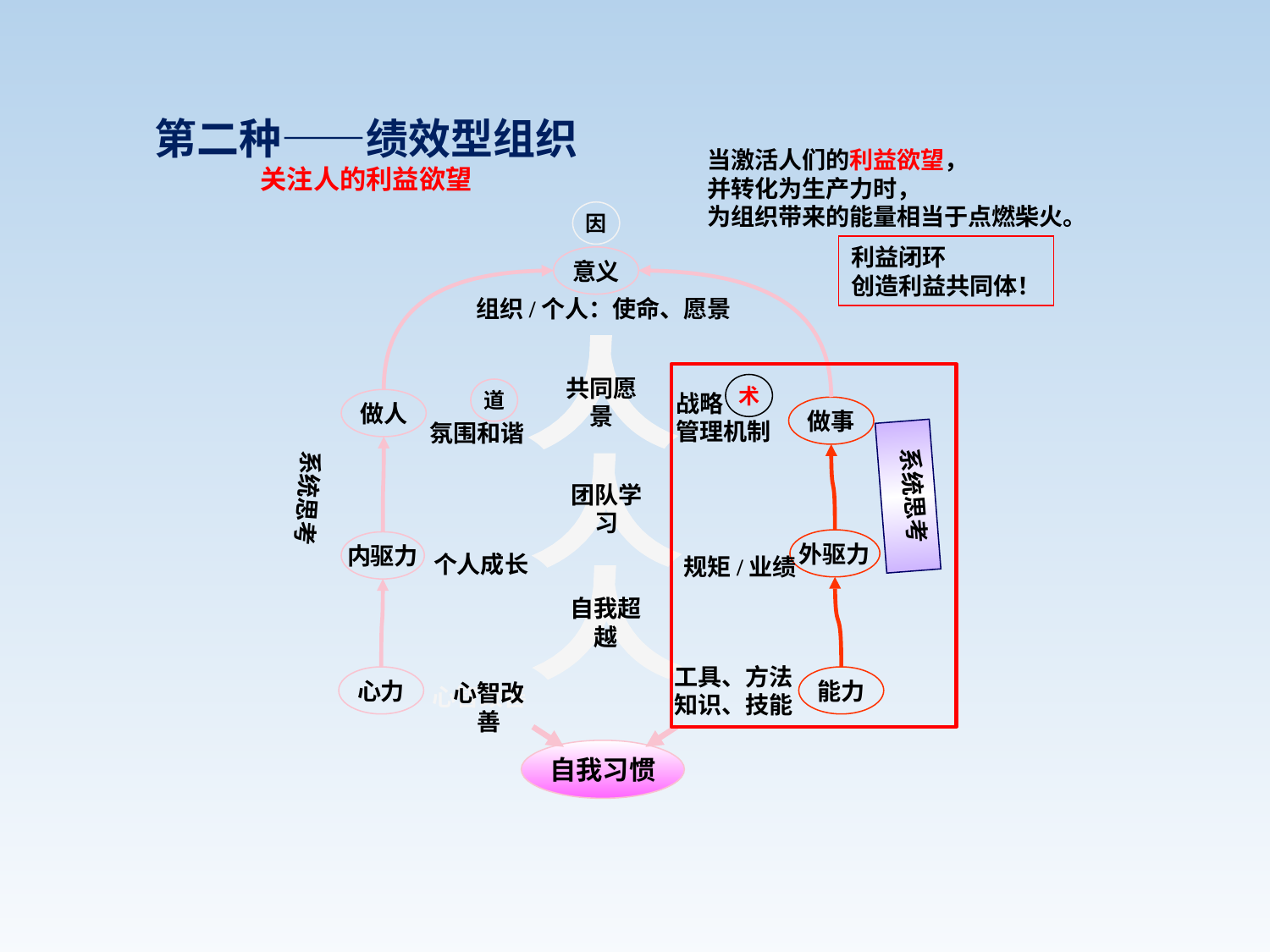

第二种——绩效型组织
关注人的利益欲望
当激活人们的利益欲望，
并转化为生产力时，
为组织带来的能量相当于点燃柴火。
因
利益闭环
创造利益共同体！
意义
组织/个人：使命、愿景
人

共同愿景
术
道
战略
管理机制
做人
做事
氛围和谐
系统思考
系统思考
人
团队学习
外驱力
内驱力
个人成长
规矩/业绩
人
自我超越
工具、方法
知识、技能
心力
能力
心智改善
心智改善

自我习惯
19